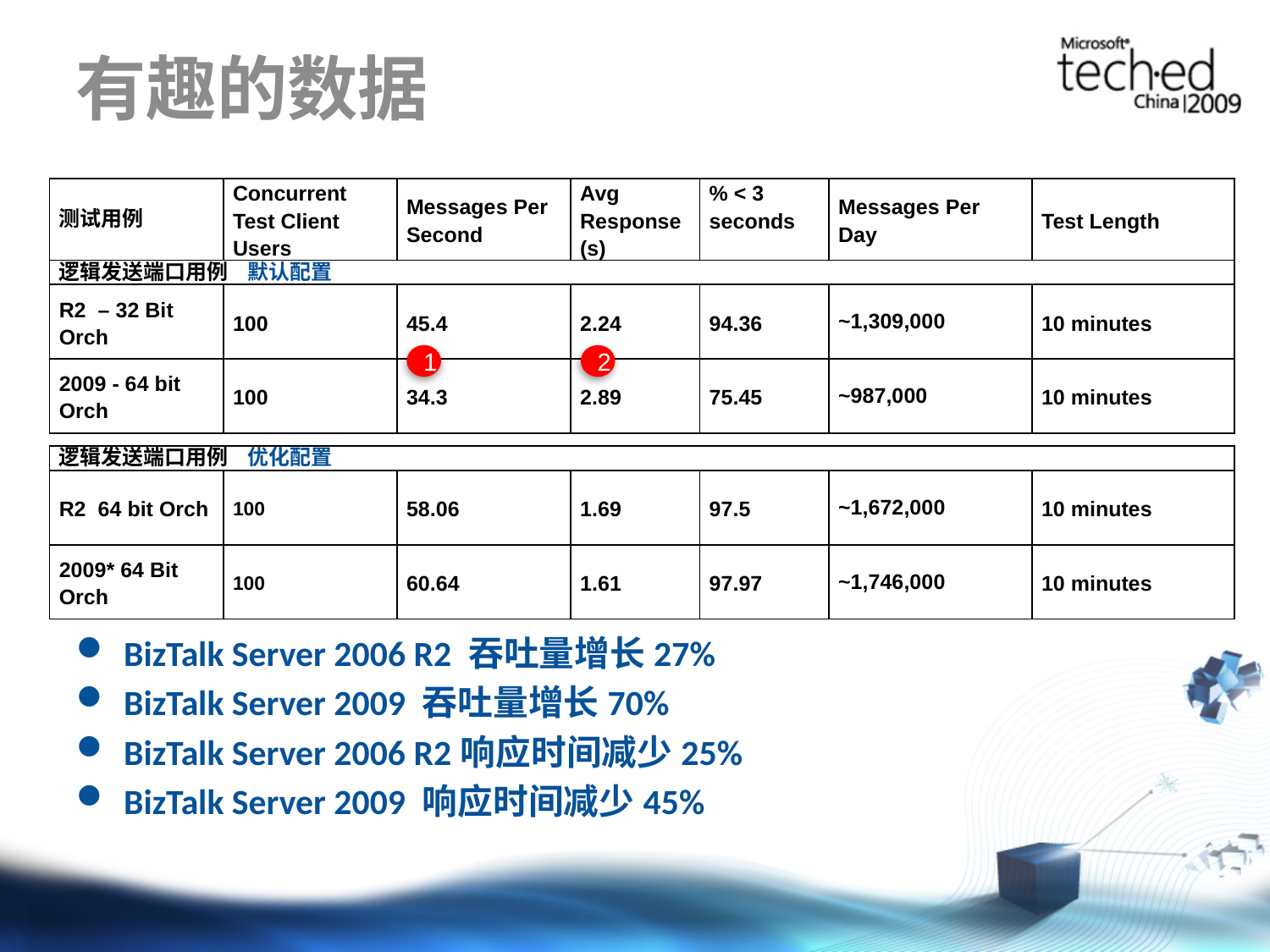

# 有趣的数据
| 测试用例 | Concurrent Test Client Users | Messages Per Second | Avg Response (s) | % < 3 seconds | Messages Per Day | Test Length |
| --- | --- | --- | --- | --- | --- | --- |
| 逻辑发送端口用例 默认配置 |  |  |  |  |  |  |
| R2 – 32 Bit Orch | 100 | 45.4 | 2.24 | 94.36 | ~1,309,000 | 10 minutes |
| 2009 - 64 bit Orch | 100 | 34.3 | 2.89 | 75.45 | ~987,000 | 10 minutes |
1
2
| 逻辑发送端口用例 优化配置 |  |  |  |  |  |  |
| --- | --- | --- | --- | --- | --- | --- |
| R2 64 bit Orch | 100 | 58.06 | 1.69 | 97.5 | ~1,672,000 | 10 minutes |
| 2009\* 64 Bit Orch | 100 | 60.64 | 1.61 | 97.97 | ~1,746,000 | 10 minutes |
BizTalk Server 2006 R2 吞吐量增长27%
BizTalk Server 2009 吞吐量增长70%
BizTalk Server 2006 R2响应时间减少25%
BizTalk Server 2009 响应时间减少45%